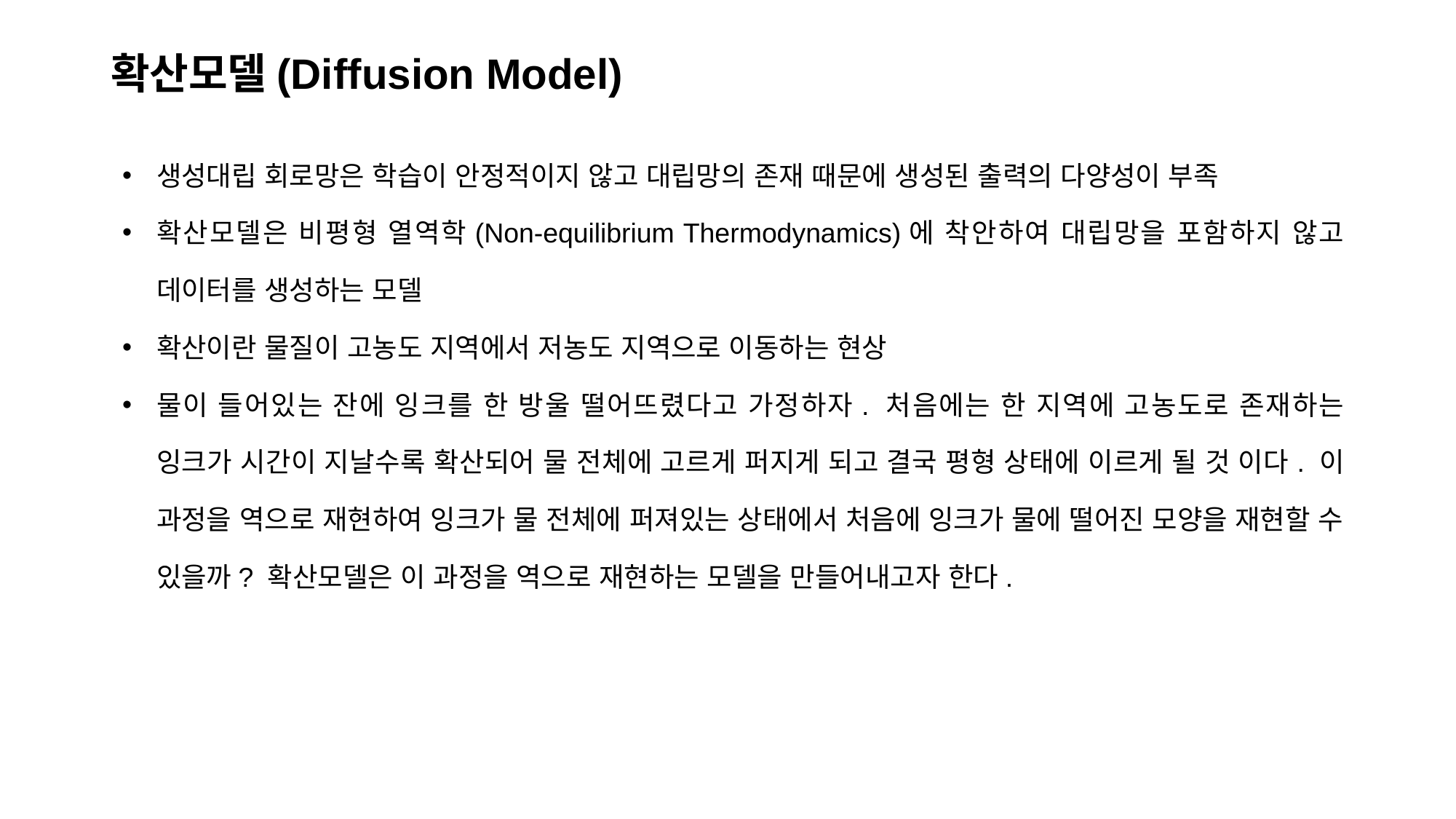

# 확산모델(Diffusion Model)
생성대립 회로망은 학습이 안정적이지 않고 대립망의 존재 때문에 생성된 출력의 다양성이 부족
확산모델은 비평형 열역학(Non-equilibrium Thermodynamics)에 착안하여 대립망을 포함하지 않고 데이터를 생성하는 모델
확산이란 물질이 고농도 지역에서 저농도 지역으로 이동하는 현상
물이 들어있는 잔에 잉크를 한 방울 떨어뜨렸다고 가정하자. 처음에는 한 지역에 고농도로 존재하는 잉크가 시간이 지날수록 확산되어 물 전체에 고르게 퍼지게 되고 결국 평형 상태에 이르게 될 것 이다. 이 과정을 역으로 재현하여 잉크가 물 전체에 퍼져있는 상태에서 처음에 잉크가 물에 떨어진 모양을 재현할 수 있을까? 확산모델은 이 과정을 역으로 재현하는 모델을 만들어내고자 한다.